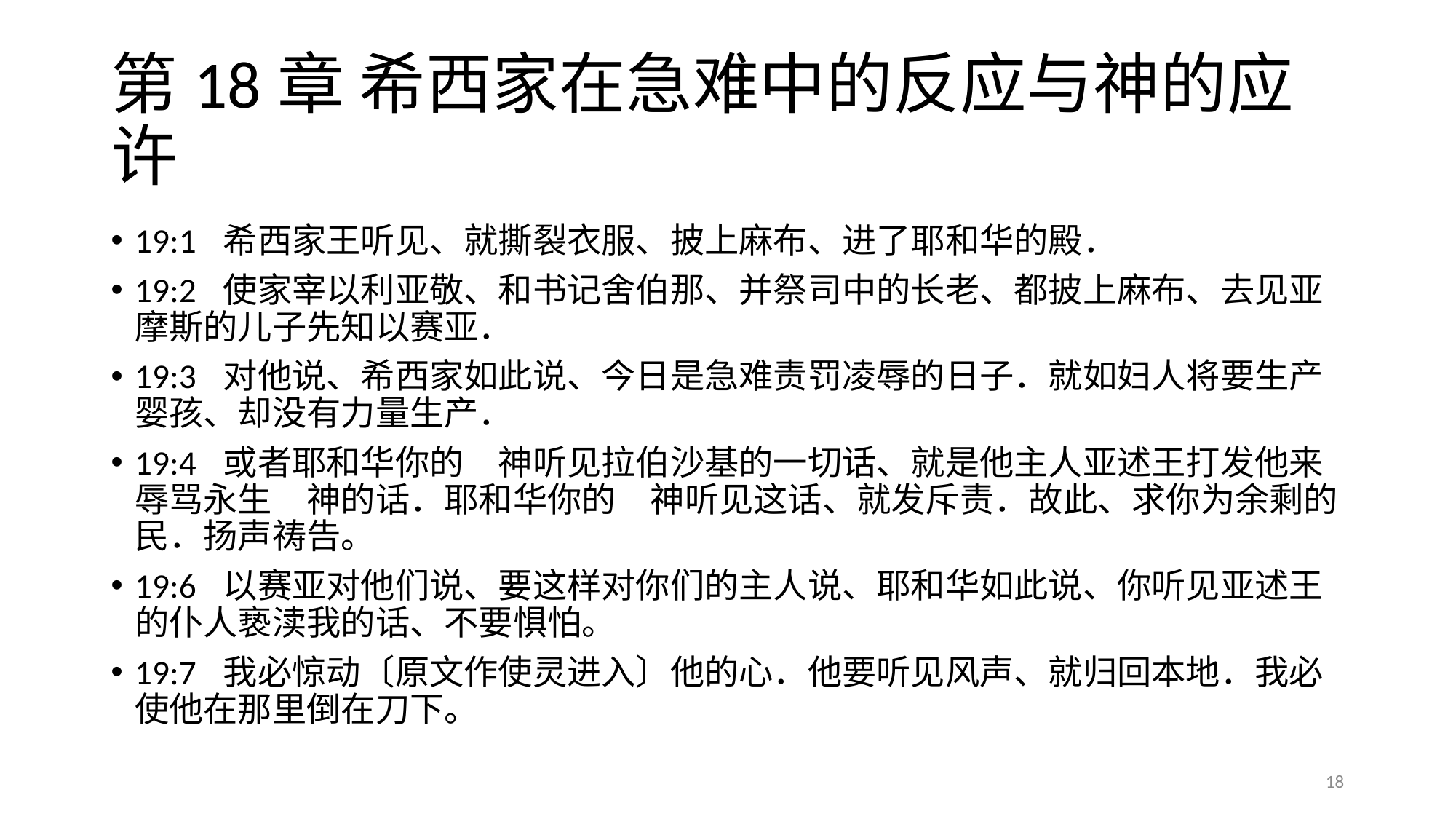

# 第18章 希西家在急难中的反应与神的应许
19:1	希西家王听见、就撕裂衣服、披上麻布、进了耶和华的殿．
19:2	使家宰以利亚敬、和书记舍伯那、并祭司中的长老、都披上麻布、去见亚摩斯的儿子先知以赛亚．
19:3	对他说、希西家如此说、今日是急难责罚凌辱的日子．就如妇人将要生产婴孩、却没有力量生产．
19:4	或者耶和华你的　神听见拉伯沙基的一切话、就是他主人亚述王打发他来辱骂永生　神的话．耶和华你的　神听见这话、就发斥责．故此、求你为余剩的民．扬声祷告。
19:6	以赛亚对他们说、要这样对你们的主人说、耶和华如此说、你听见亚述王的仆人亵渎我的话、不要惧怕。
19:7	我必惊动〔原文作使灵进入〕他的心．他要听见风声、就归回本地．我必使他在那里倒在刀下。
18